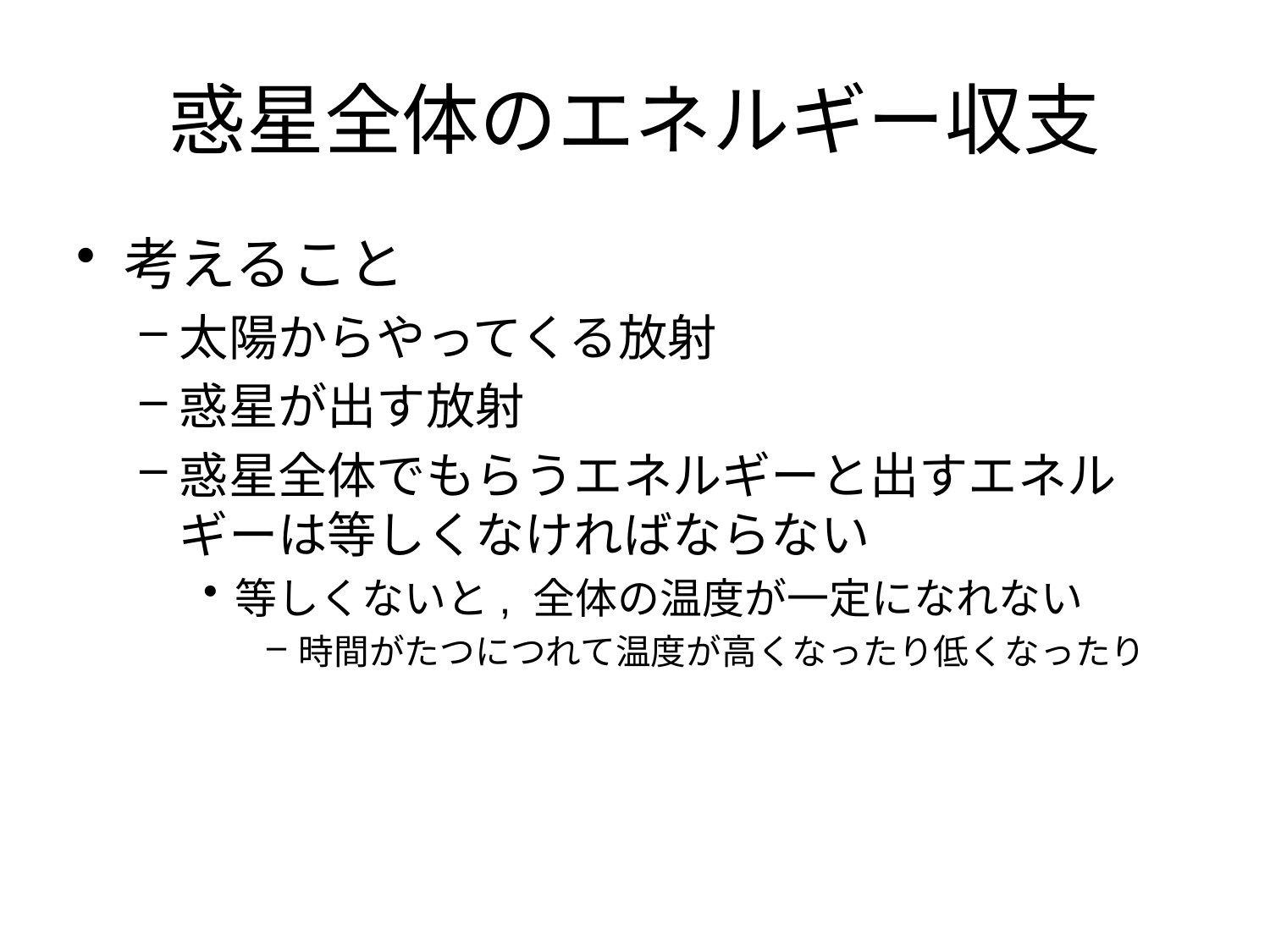

# 惑星全体のエネルギー収支
考えること
太陽からやってくる放射
惑星が出す放射
惑星全体でもらうエネルギーと出すエネルギーは等しくなければならない
等しくないと, 全体の温度が一定になれない
時間がたつにつれて温度が高くなったり低くなったり